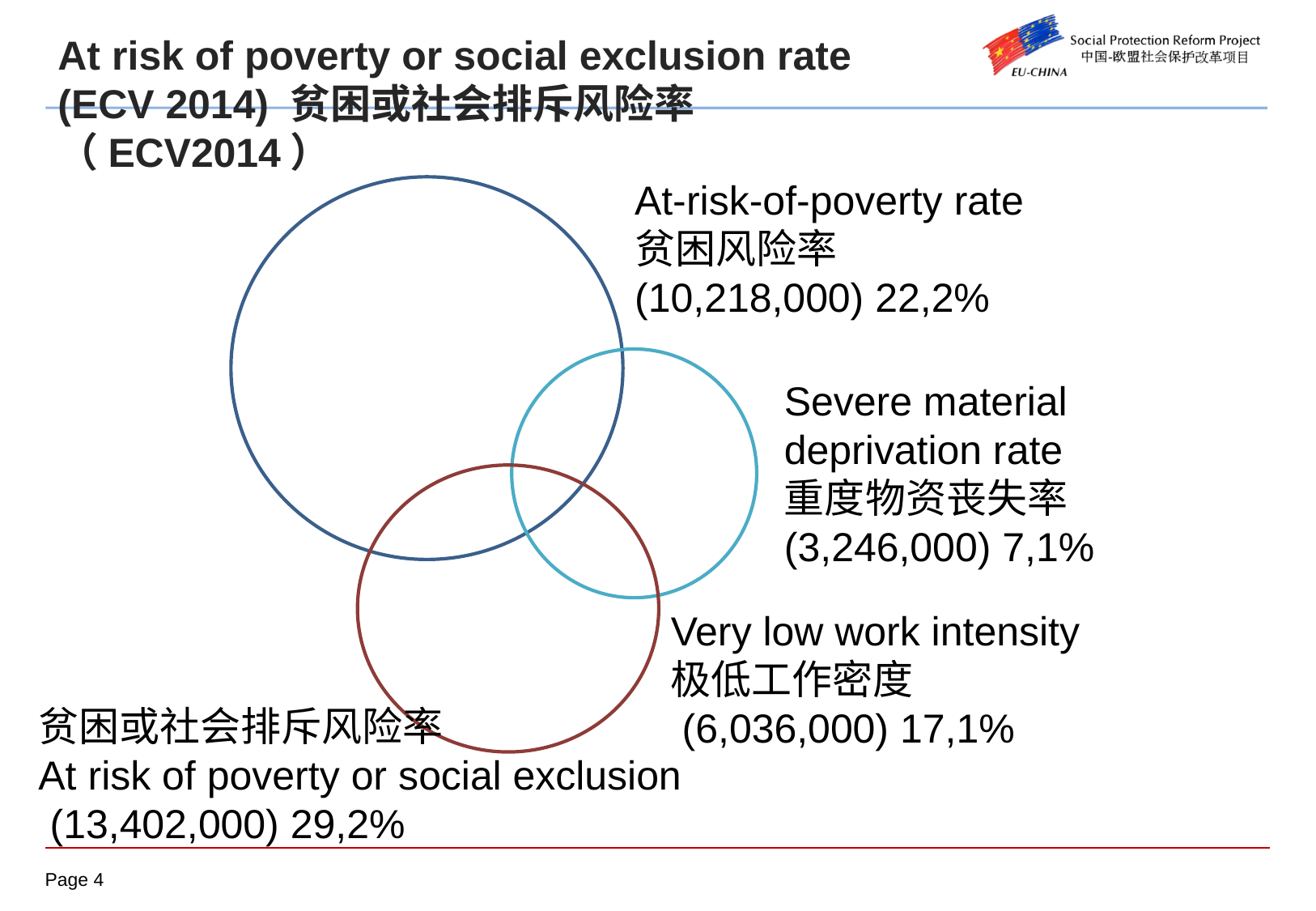

At risk of poverty or social exclusion rate (ECV 2014) 贫困或社会排斥风险率（ECV2014）
At-risk-of-poverty rate
贫困风险率
(10,218,000) 22,2%

Severe material deprivation rate
重度物资丧失率 (3,246,000) 7,1%

Very low work intensity
极低工作密度
 (6,036,000) 17,1%
贫困或社会排斥风险率
At risk of poverty or social exclusion
 (13,402,000) 29,2%